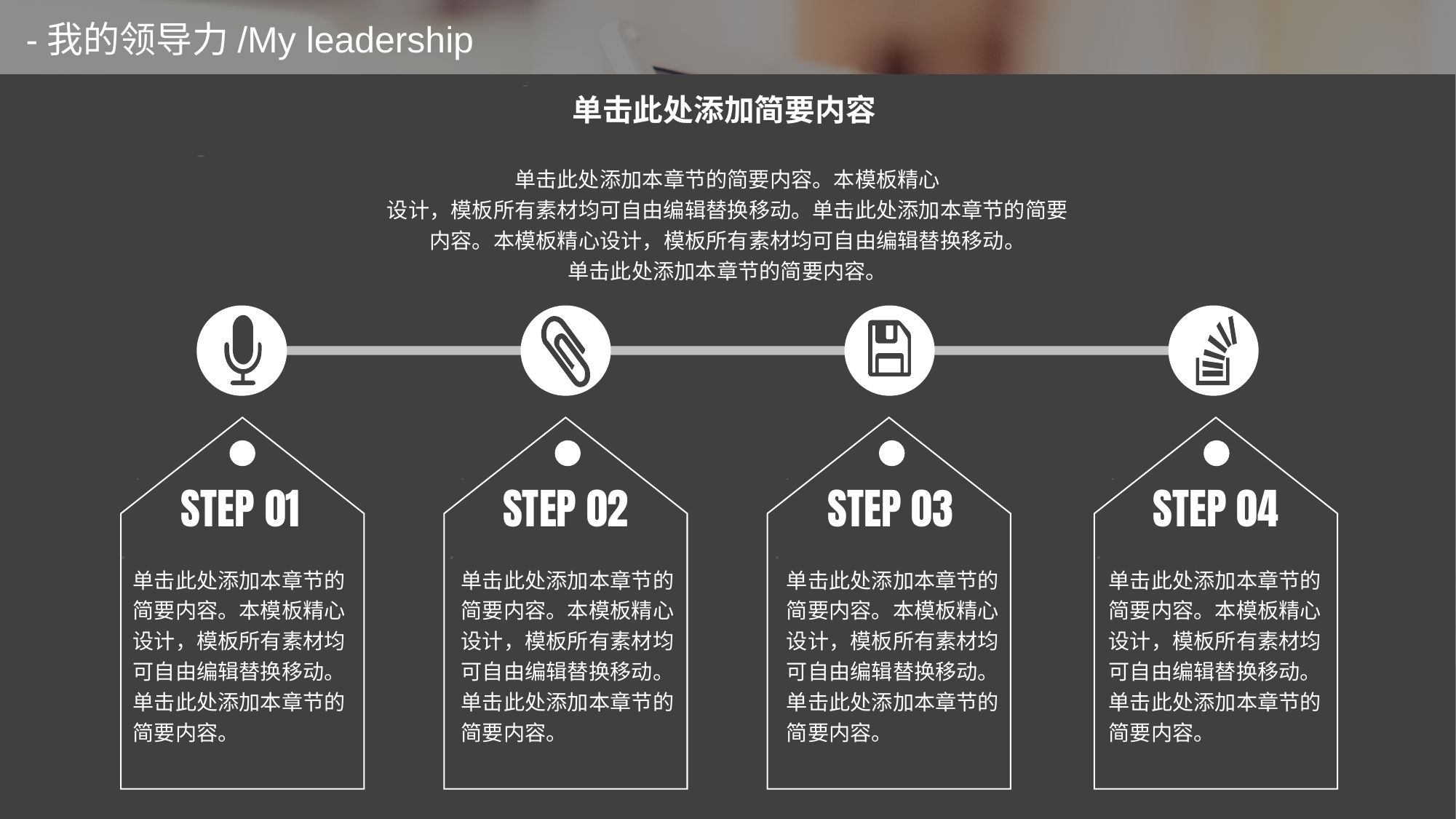

-我的领导力/My leadership
单击此处添加简要内容
单击此处添加本章节的简要内容。本模板精心
设计，模板所有素材均可自由编辑替换移动。单击此处添加本章节的简要
内容。本模板精心设计，模板所有素材均可自由编辑替换移动。
单击此处添加本章节的简要内容。

STEP 01
STEP 02
STEP 03
STEP 04
单击此处添加本章节的简要内容。本模板精心设计，模板所有素材均可自由编辑替换移动。单击此处添加本章节的简要内容。
单击此处添加本章节的简要内容。本模板精心设计，模板所有素材均可自由编辑替换移动。单击此处添加本章节的简要内容。
单击此处添加本章节的简要内容。本模板精心设计，模板所有素材均可自由编辑替换移动。单击此处添加本章节的简要内容。
单击此处添加本章节的简要内容。本模板精心设计，模板所有素材均可自由编辑替换移动。单击此处添加本章节的简要内容。